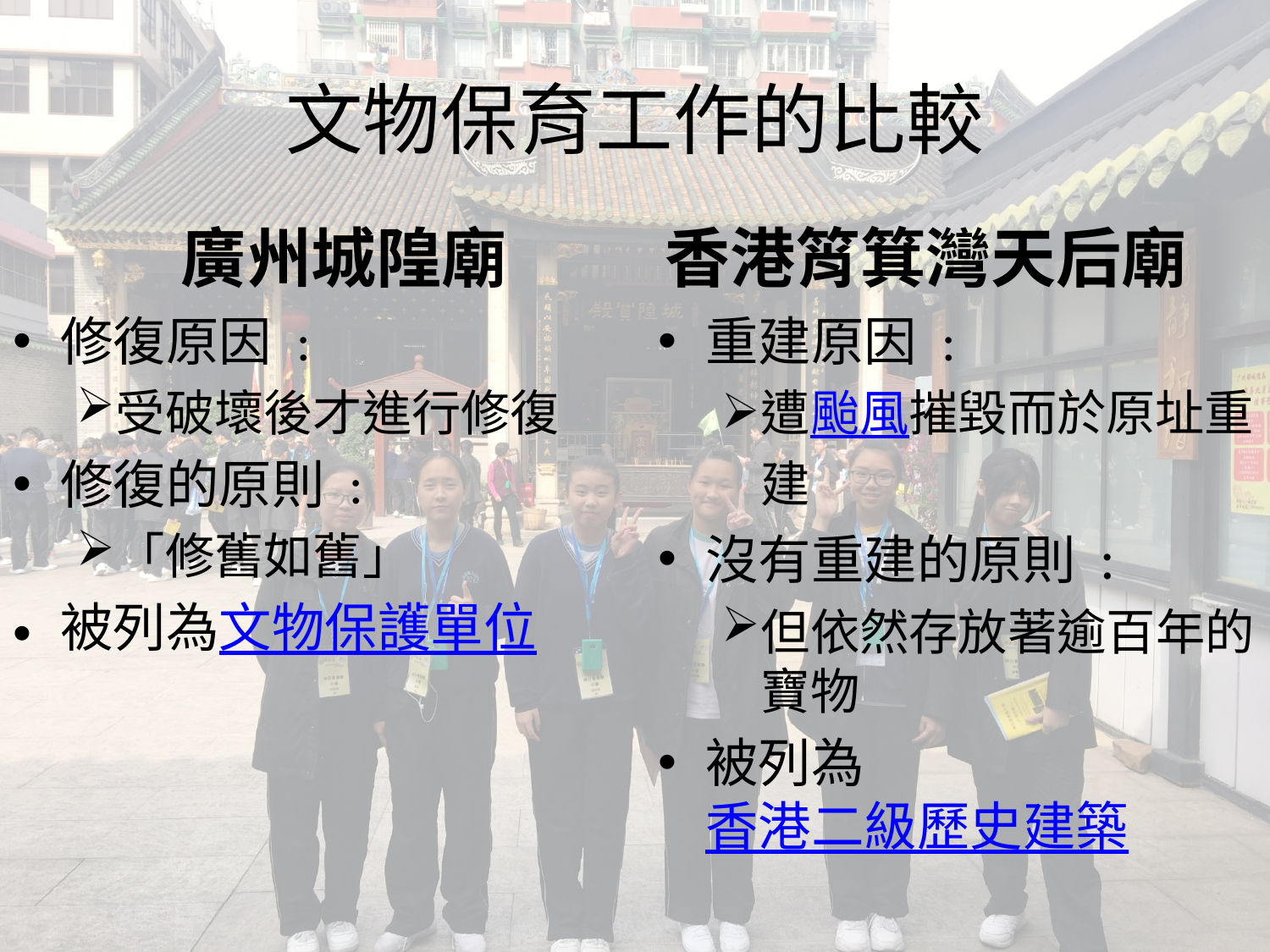

# 文物保育工作的比較
廣州城隍廟
香港筲箕灣天后廟
修復原因 :
受破壞後才進行修復
修復的原則 :
「修舊如舊」
被列為文物保護單位
重建原因 :
遭颱風摧毀而於原址重建
沒有重建的原則 :
但依然存放著逾百年的寶物
被列為香港二級歷史建築